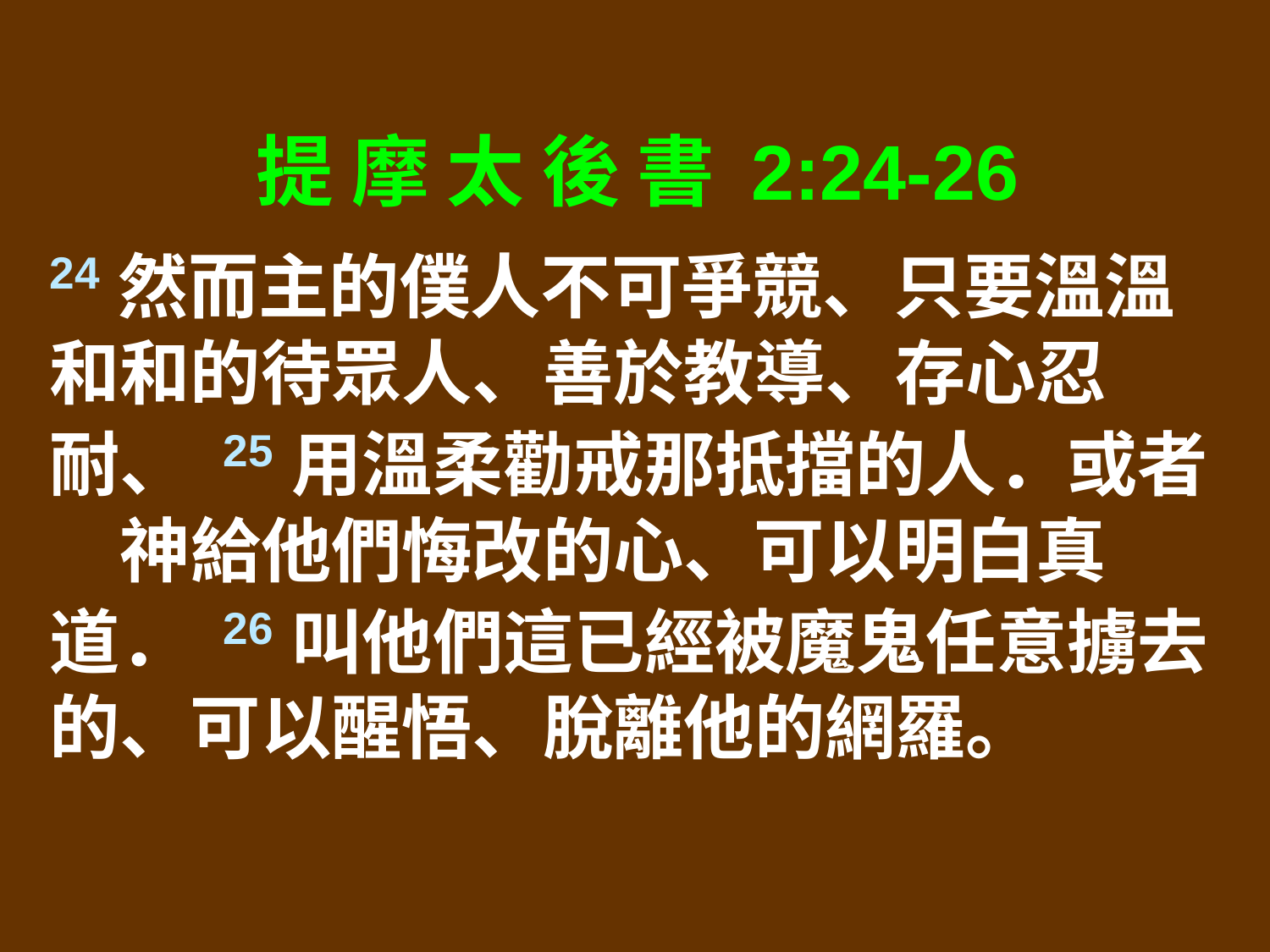

提 摩 太 後 書 2:24-26
24然而主的僕人不可爭競、只要溫溫和和的待眾人、善於教導、存心忍耐、 25用溫柔勸戒那抵擋的人．或者　神給他們悔改的心、可以明白真道． 26叫他們這已經被魔鬼任意擄去的、可以醒悟、脫離他的網羅。